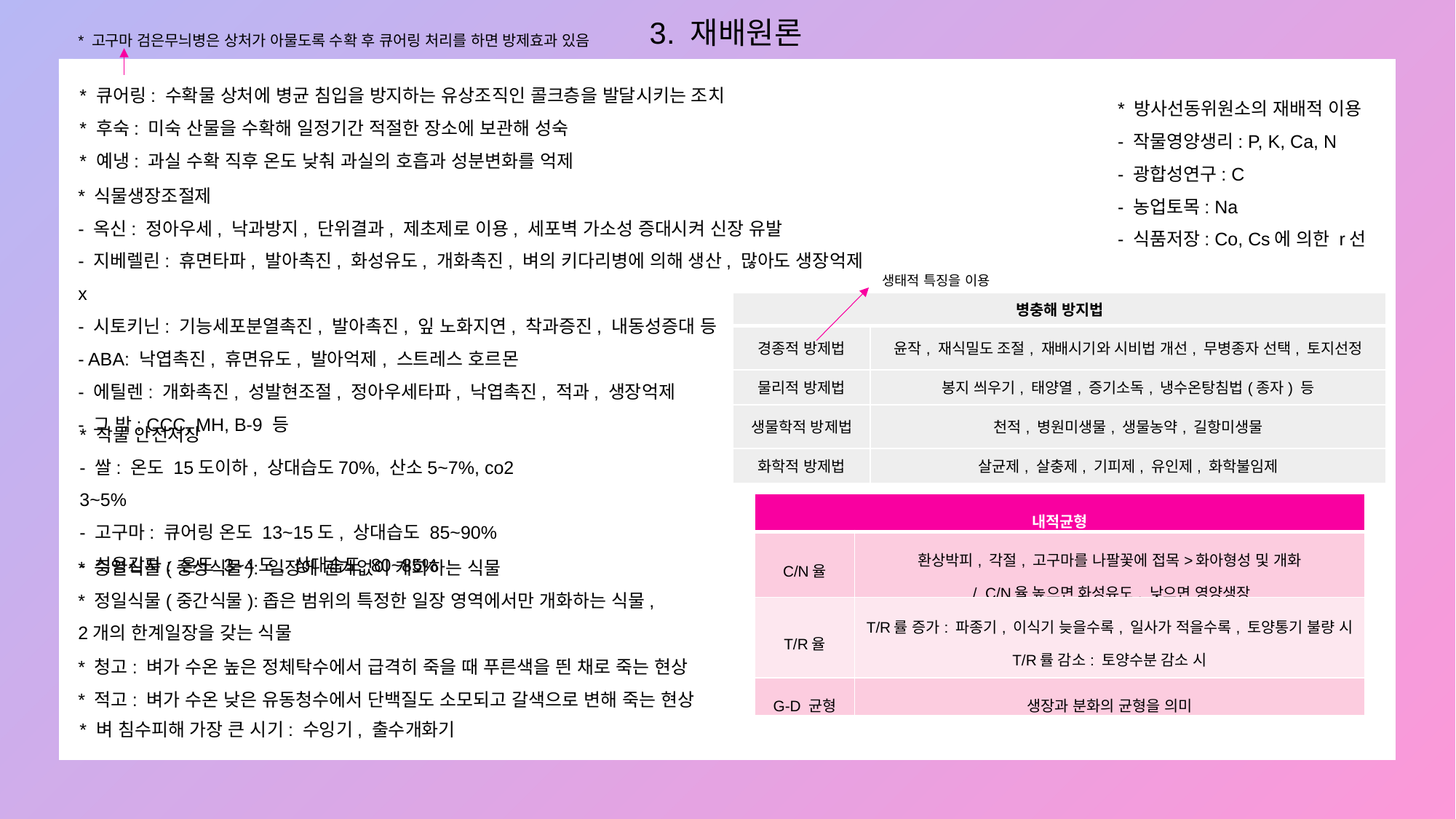

3. 재배원론
* 고구마 검은무늬병은 상처가 아물도록 수확 후 큐어링 처리를 하면 방제효과 있음
* 큐어링: 수확물 상처에 병균 침입을 방지하는 유상조직인 콜크층을 발달시키는 조치
* 후숙: 미숙 산물을 수확해 일정기간 적절한 장소에 보관해 성숙
* 예냉: 과실 수확 직후 온도 낮춰 과실의 호흡과 성분변화를 억제
* 방사선동위원소의 재배적 이용
- 작물영양생리: P, K, Ca, N
- 광합성연구: C
- 농업토목: Na
- 식품저장: Co, Cs에 의한 r선
* 식물생장조절제
- 옥신: 정아우세, 낙과방지, 단위결과, 제초제로 이용, 세포벽 가소성 증대시켜 신장 유발
- 지베렐린: 휴면타파, 발아촉진, 화성유도, 개화촉진, 벼의 키다리병에 의해 생산, 많아도 생장억제 x
- 시토키닌: 기능세포분열촉진, 발아촉진, 잎 노화지연, 착과증진, 내동성증대 등
- ABA: 낙엽촉진, 휴면유도, 발아억제, 스트레스 호르몬
- 에틸렌: 개화촉진, 성발현조절, 정아우세타파, 낙엽촉진, 적과, 생장억제
- 그 밖: CCC, MH, B-9 등
생태적 특징을 이용
| 병충해 방지법 |  |
| --- | --- |
| 경종적 방제법 | 윤작, 재식밀도 조절, 재배시기와 시비법 개선, 무병종자 선택, 토지선정 |
| 물리적 방제법 | 봉지 씌우기, 태양열, 증기소독, 냉수온탕침법(종자) 등 |
| 생물학적 방제법 | 천적, 병원미생물, 생물농약, 길항미생물 |
| 화학적 방제법 | 살균제, 살충제, 기피제, 유인제, 화학불임제 |
* 작물 안전저장
- 쌀: 온도 15도이하, 상대습도70%, 산소5~7%, co2 3~5%
- 고구마: 큐어링 온도 13~15도, 상대습도 85~90%
- 식용감자: 온도 3~4도, 상대습도 80~85%
| 내적균형 |  |
| --- | --- |
| C/N율 | 환상박피, 각절, 고구마를 나팔꽃에 접목>화아형성 및 개화 / C/N율 높으면 화성유도, 낮으면 영양생장 |
| T/R율 | T/R률 증가: 파종기, 이식기 늦을수록, 일사가 적을수록, 토양통기 불량 시 T/R률 감소: 토양수분 감소 시 |
| G-D 균형 | 생장과 분화의 균형을 의미 |
* 중일식물(중성식물): 일장에 관계없이 개화하는 식물
* 정일식물(중간식물):좁은 범위의 특정한 일장 영역에서만 개화하는 식물, 2개의 한계일장을 갖는 식물
* 청고: 벼가 수온 높은 정체탁수에서 급격히 죽을 때 푸른색을 띈 채로 죽는 현상
* 적고: 벼가 수온 낮은 유동청수에서 단백질도 소모되고 갈색으로 변해 죽는 현상
* 벼 침수피해 가장 큰 시기: 수잉기, 출수개화기